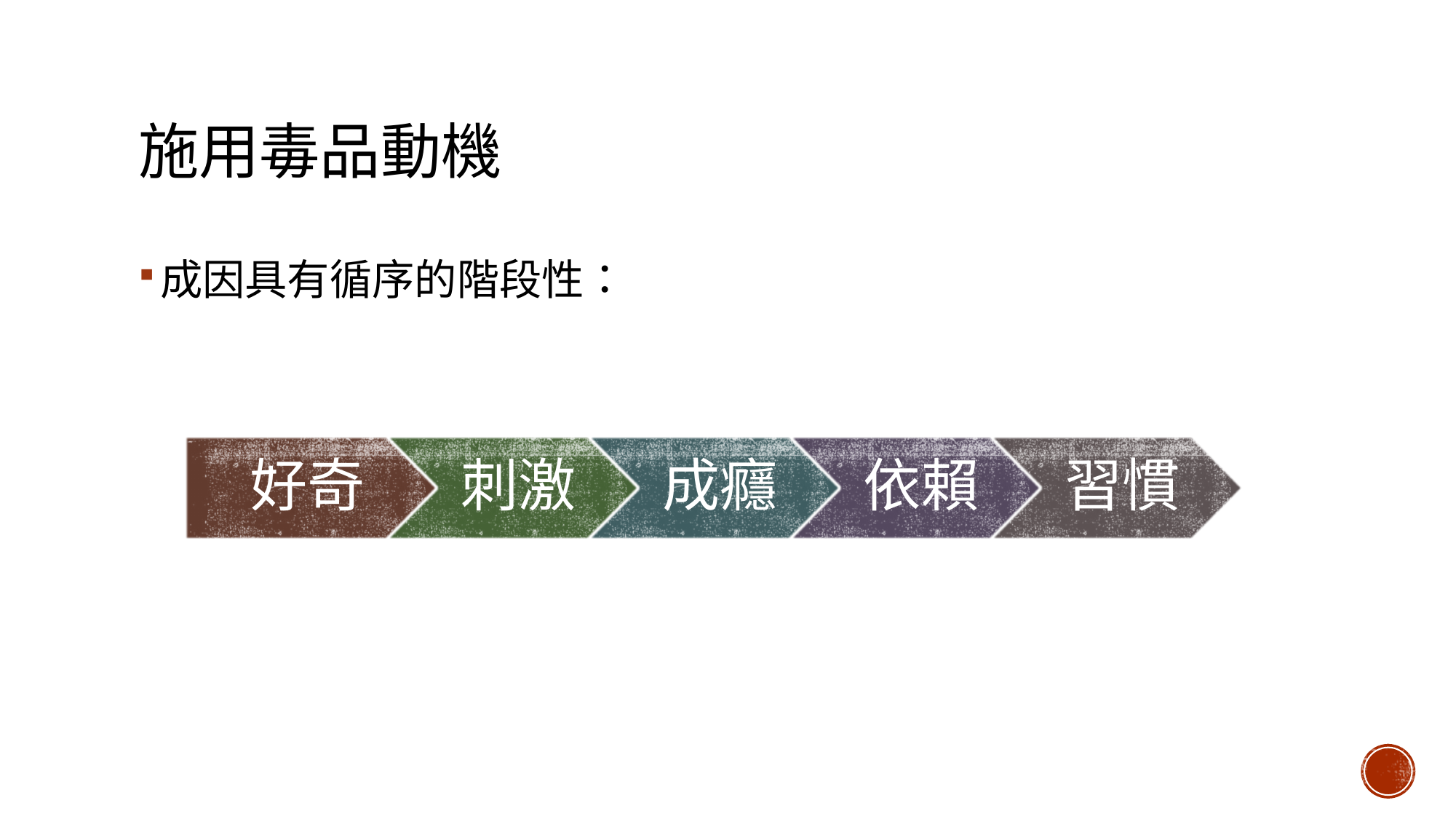

# 施用毒品動機
好奇
刺激
成癮
依賴
習慣
成因具有循序的階段性：